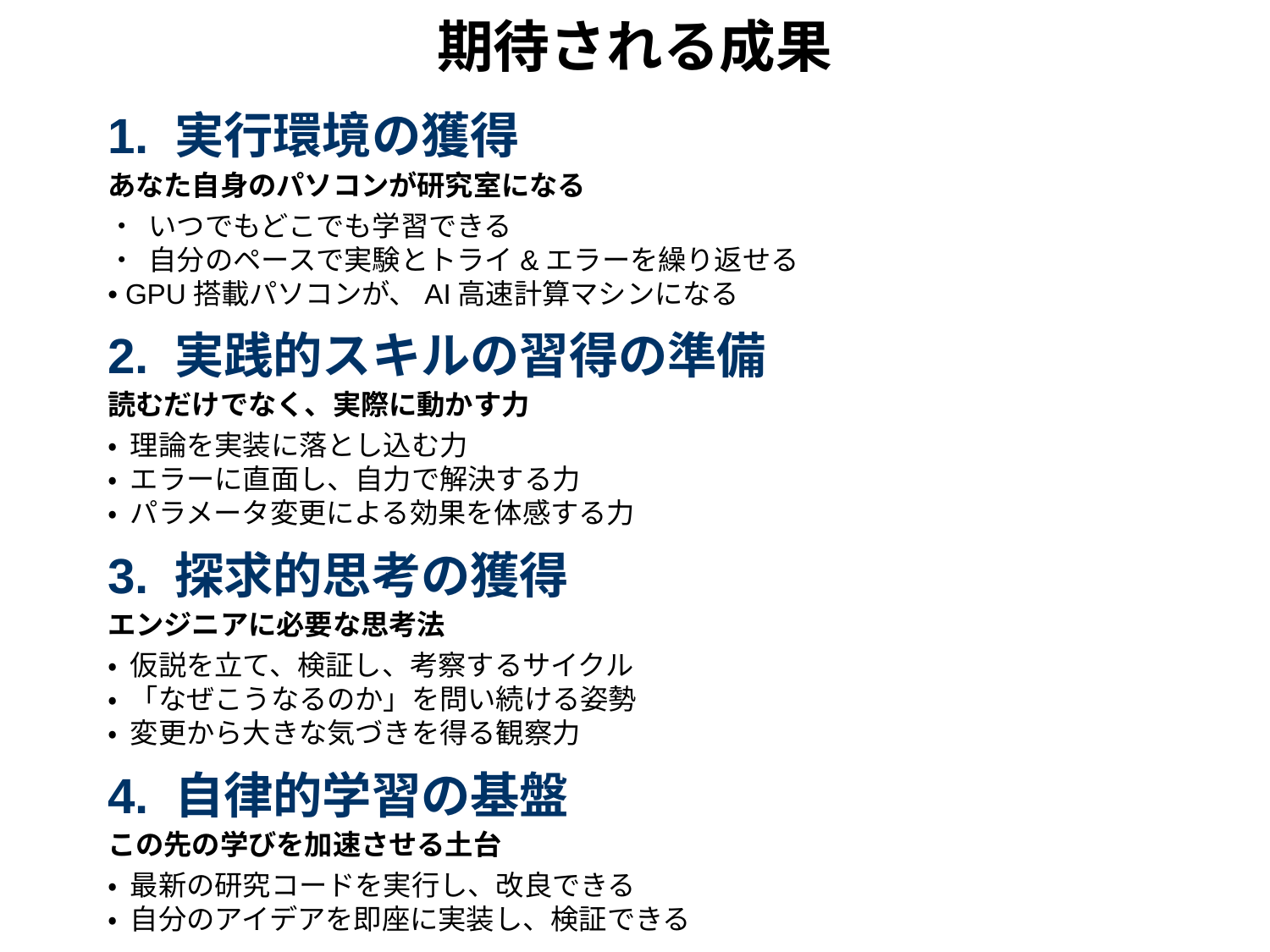

期待される成果
1. 実行環境の獲得
あなた自身のパソコンが研究室になる
• いつでもどこでも学習できる
• 自分のペースで実験とトライ&エラーを繰り返せる
• GPU搭載パソコンが、AI高速計算マシンになる

2. 実践的スキルの習得の準備
読むだけでなく、実際に動かす力
• 理論を実装に落とし込む力
• エラーに直面し、自力で解決する力
• パラメータ変更による効果を体感する力

3. 探求的思考の獲得
エンジニアに必要な思考法
• 仮説を立て、検証し、考察するサイクル
• 「なぜこうなるのか」を問い続ける姿勢
• 変更から大きな気づきを得る観察力

4. 自律的学習の基盤
この先の学びを加速させる土台
• 最新の研究コードを実行し、改良できる
• 自分のアイデアを即座に実装し、検証できる